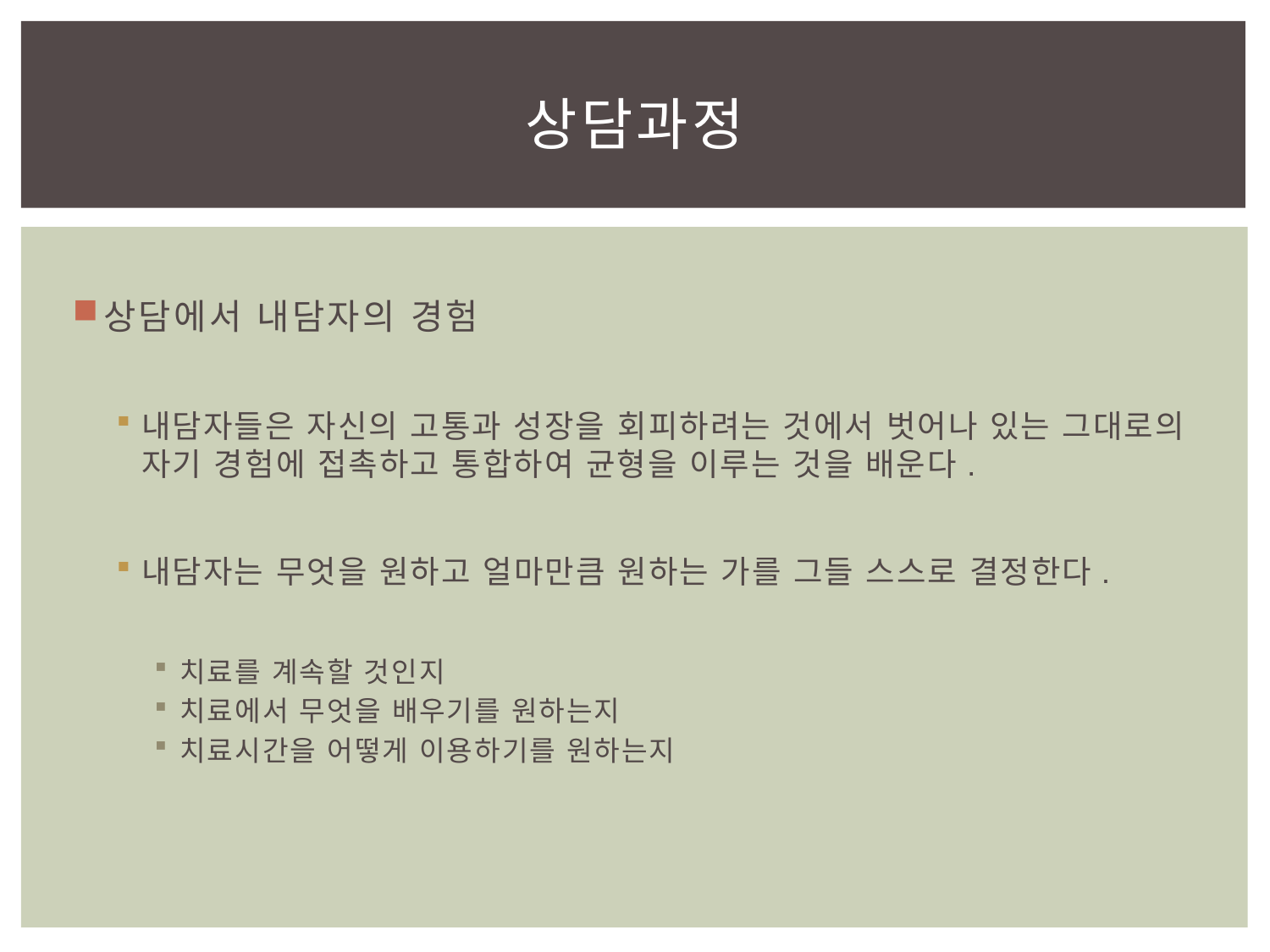

# 상담과정

상담에서 내담자의 경험

내담자들은 자신의 고통과 성장을 회피하려는 것에서 벗어나 있는 그대로의 자기 경험에 접촉하고 통합하여 균형을 이루는 것을 배운다.

내담자는 무엇을 원하고 얼마만큼 원하는 가를 그들 스스로 결정한다.

치료를 계속할 것인지
치료에서 무엇을 배우기를 원하는지
치료시간을 어떻게 이용하기를 원하는지